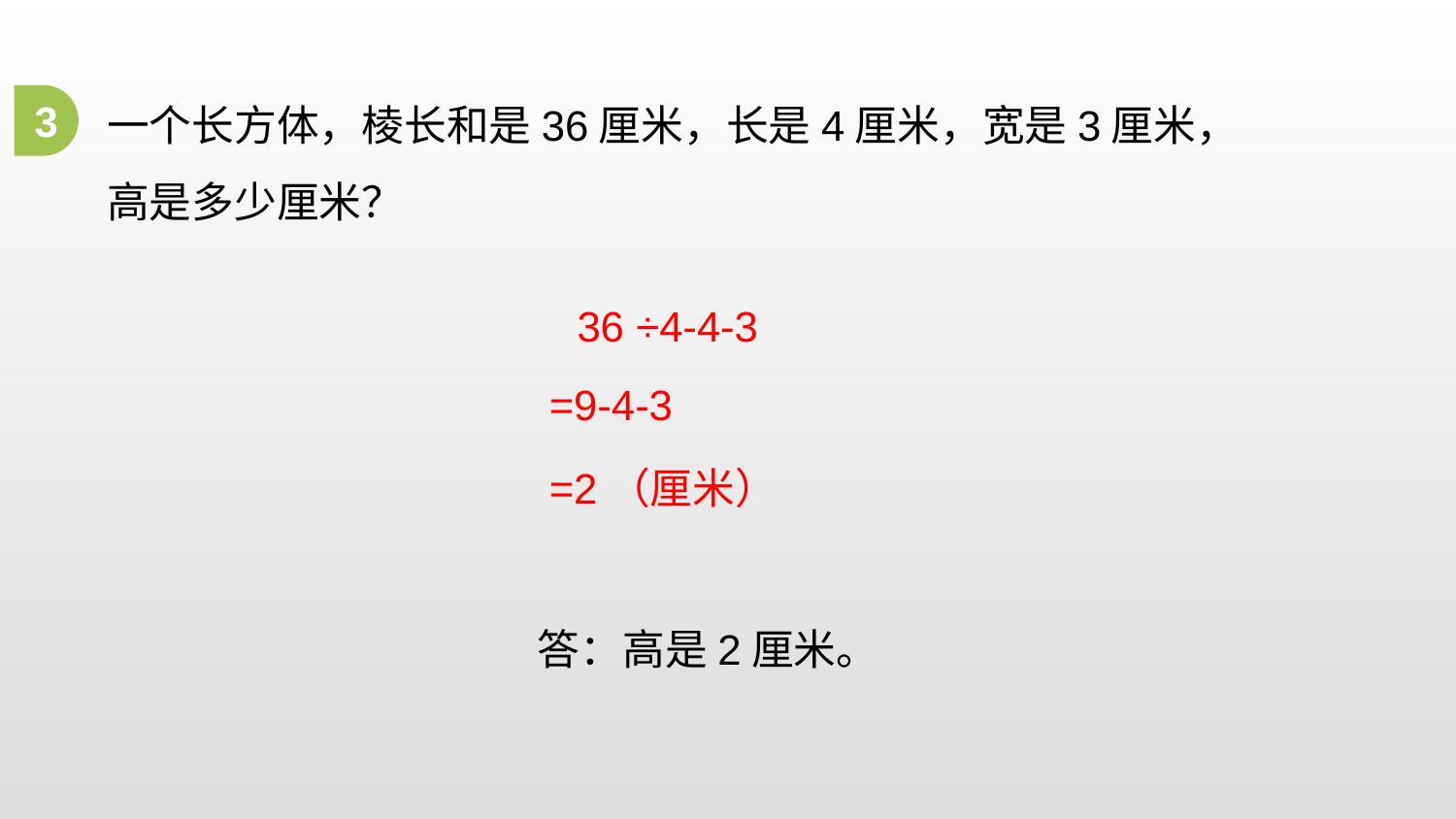

一个长方体，棱长和是36厘米，长是4厘米，宽是3厘米，高是多少厘米？
3
36 ÷4-4-3
=9-4-3
=2（厘米）
答：高是2厘米。